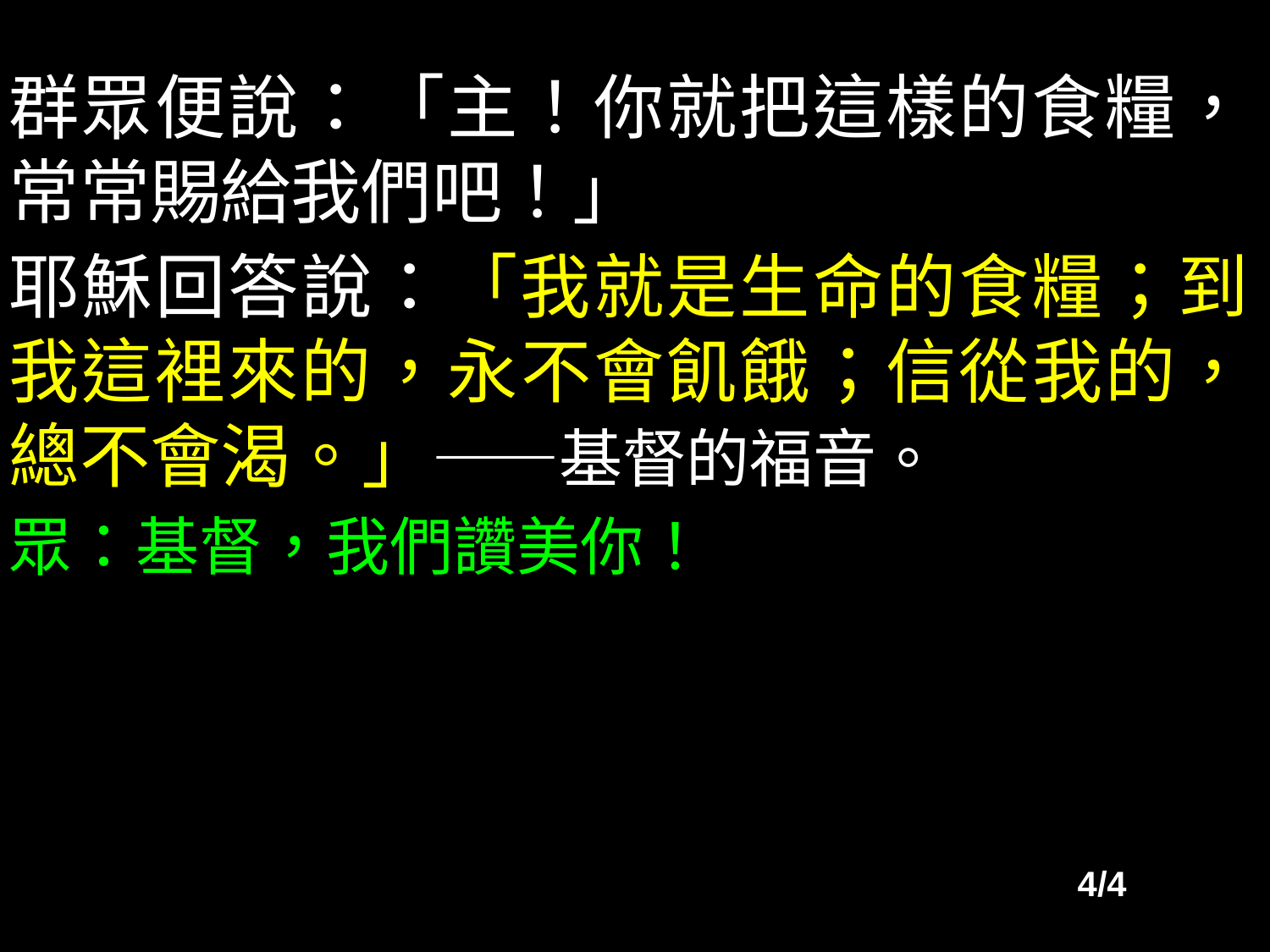

群眾便說：「主！你就把這樣的食糧，常常賜給我們吧！」
耶穌回答說：「我就是生命的食糧；到我這裡來的，永不會飢餓；信從我的，總不會渴。」——基督的福音。
眾：基督，我們讚美你！

4/4